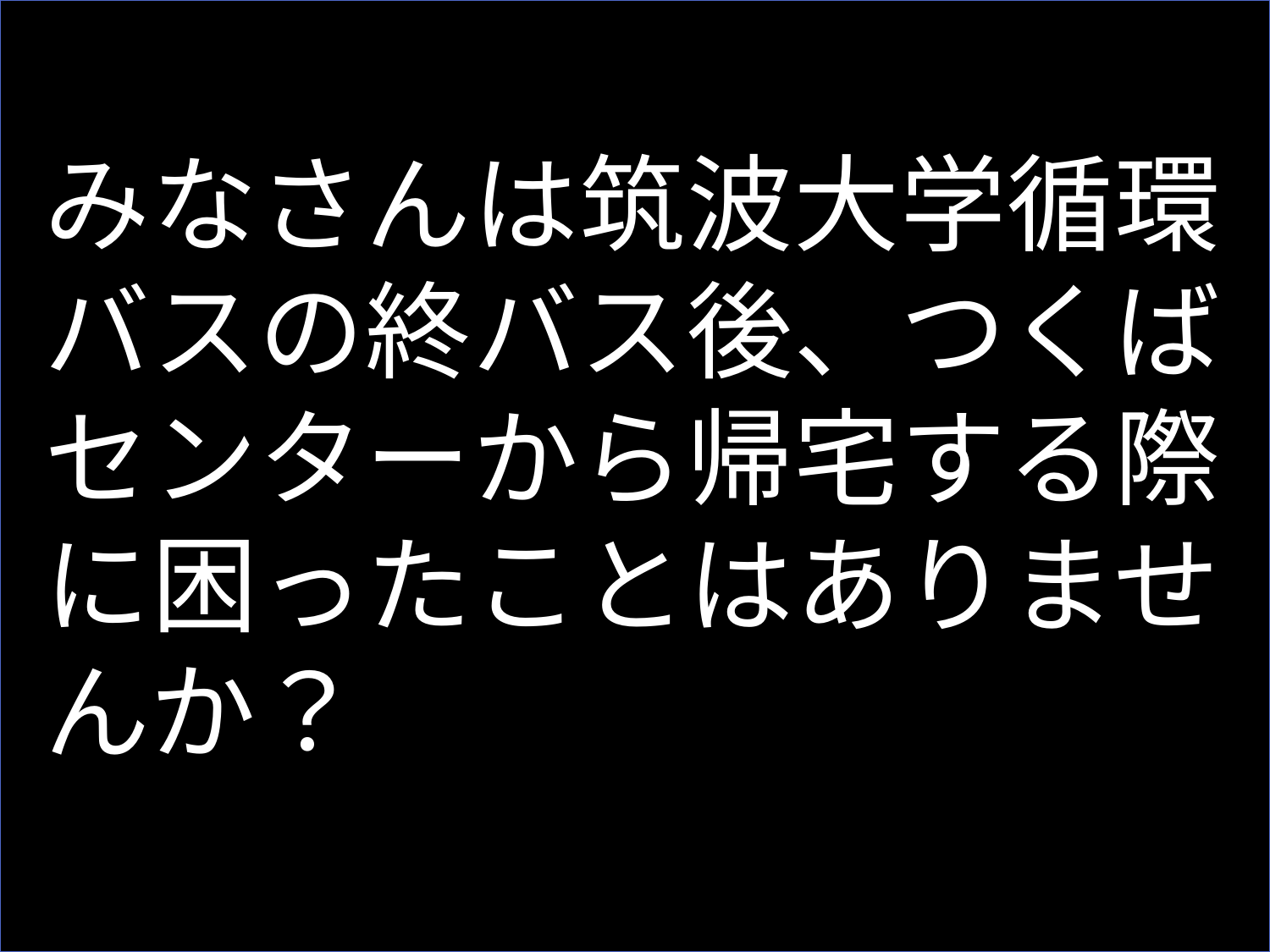

みなさんは筑波大学循環バスの終バス後、つくばセンターから帰宅する際に困ったことはありませんか？